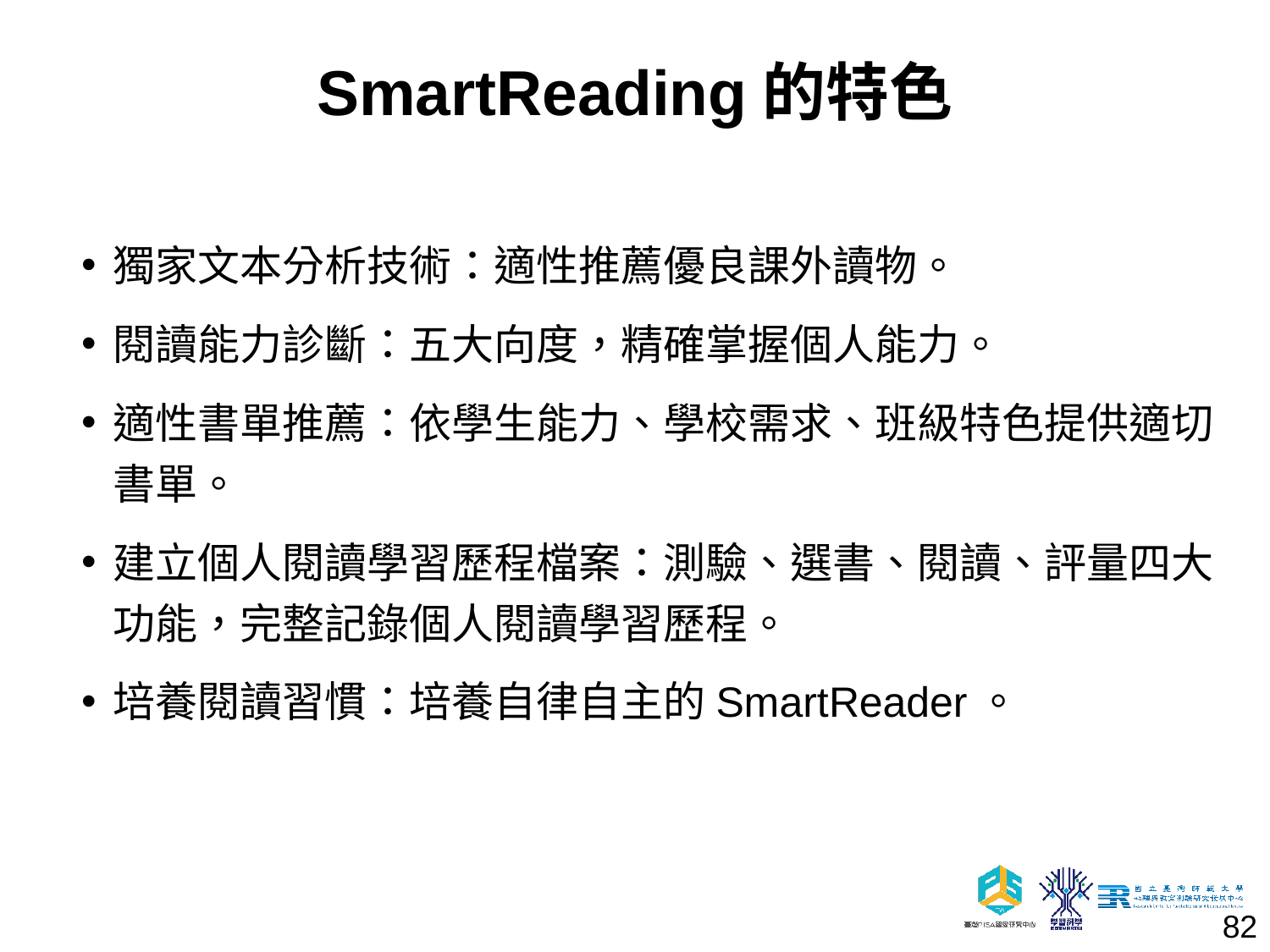

# SmartReading的特色
獨家文本分析技術：適性推薦優良課外讀物。
閱讀能力診斷：五大向度，精確掌握個人能力。
適性書單推薦：依學生能力、學校需求、班級特色提供適切書單。
建立個人閱讀學習歷程檔案：測驗、選書、閱讀、評量四大功能，完整記錄個人閱讀學習歷程。
培養閱讀習慣：培養自律自主的SmartReader。
82